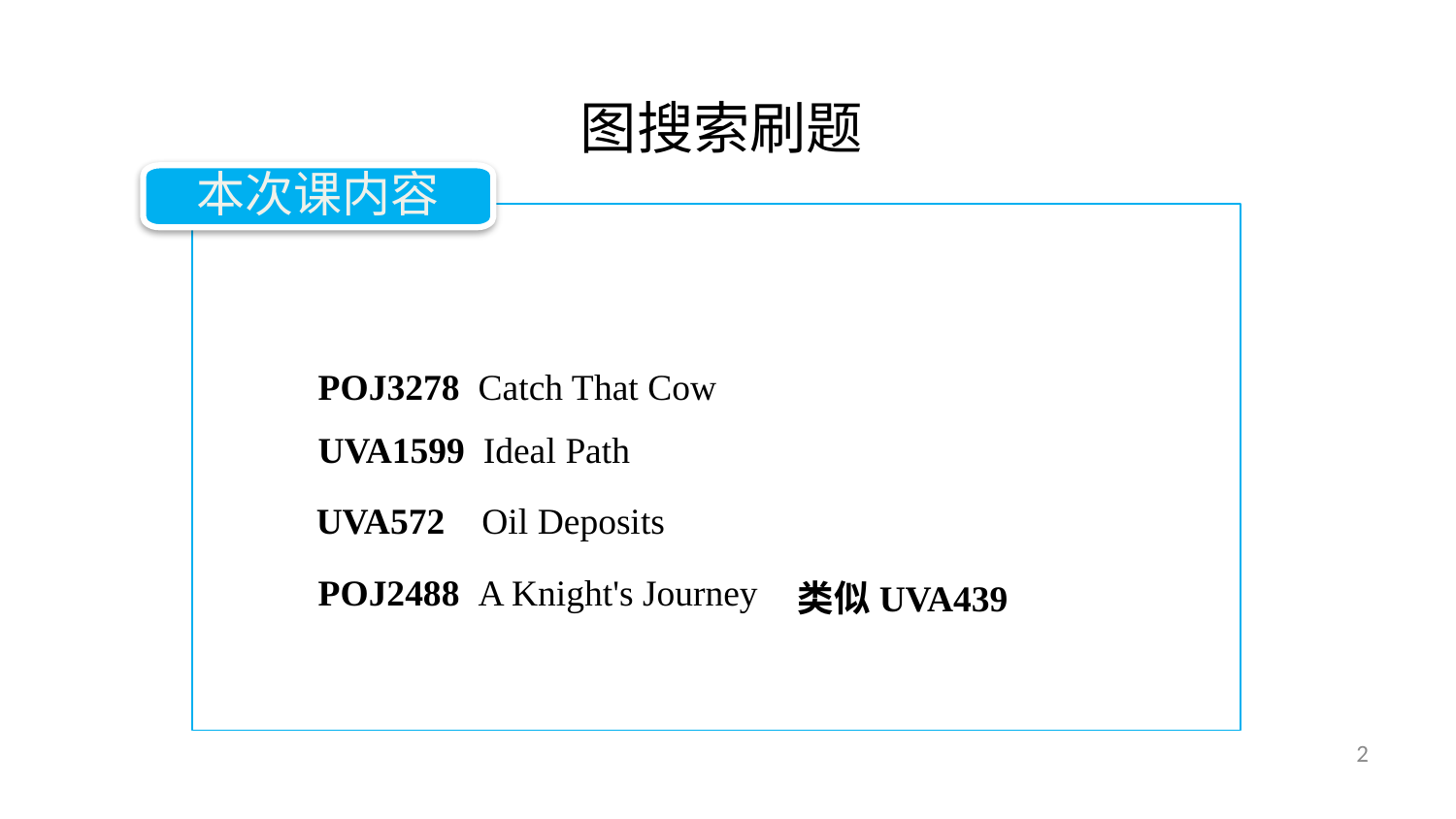

图搜索刷题
本次课内容

POJ3278  Catch That Cow
UVA1599  Ideal Path
UVA572    Oil Deposits
POJ2488  A Knight's Journey
类似UVA439
2